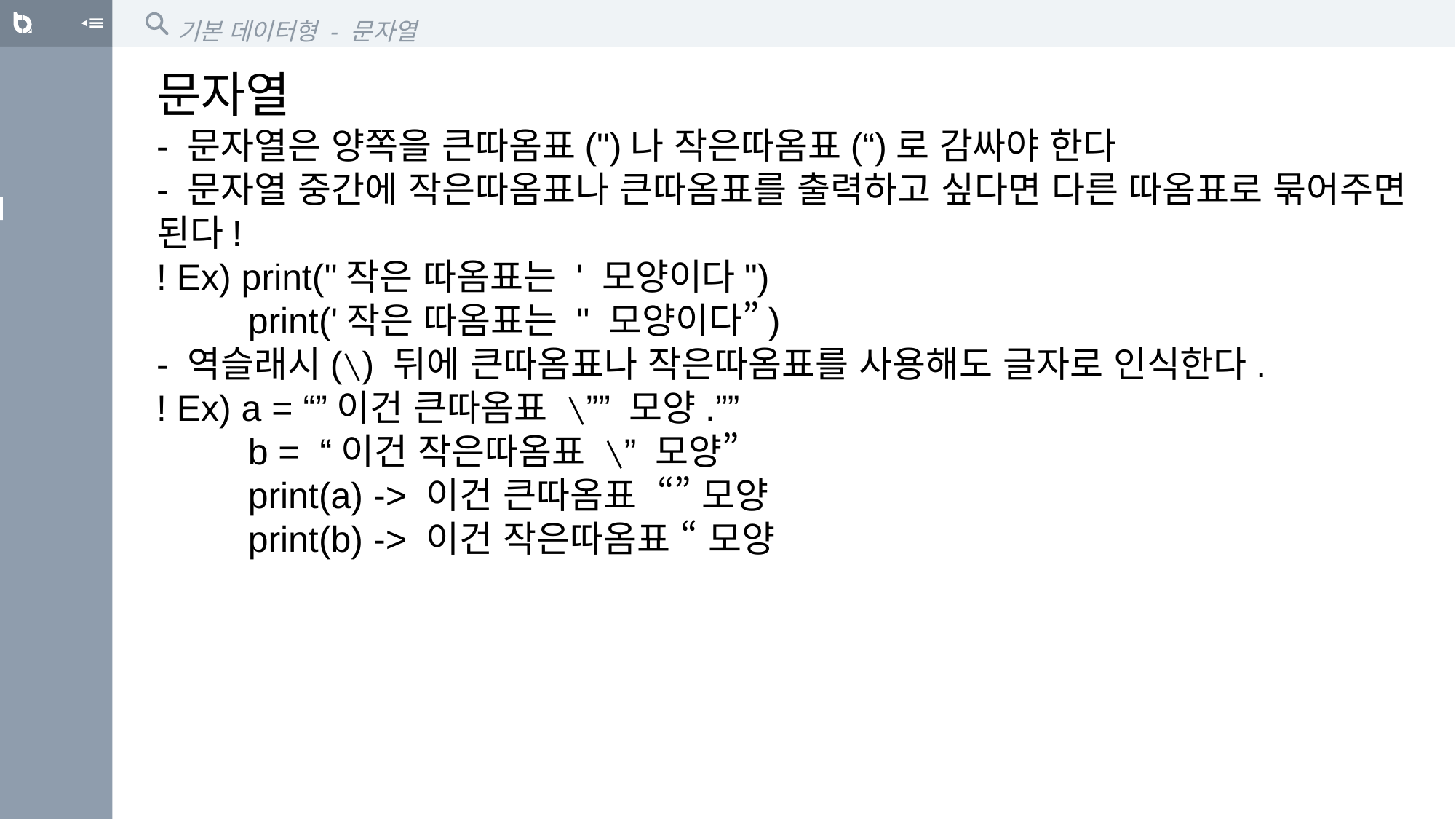

기본 데이터형 - 문자열

문자열
- 문자열은 양쪽을 큰따옴표(")나 작은따옴표(“)로 감싸야 한다
- 문자열 중간에 작은따옴표나 큰따옴표를 출력하고 싶다면 다른 따옴표로 묶어주면 된다!
! Ex) print("작은 따옴표는 ' 모양이다")
         print('작은 따옴표는 " 모양이다”)
- 역슬래시(\) 뒤에 큰따옴표나 작은따옴표를 사용해도 글자로 인식한다.
! Ex) a = “”이건 큰따옴표 \”” 모양.””
         b =  “이건 작은따옴표 \” 모양”
         print(a) -> 이건 큰따옴표  “” 모양
         print(b) -> 이건 작은따옴표 “ 모양